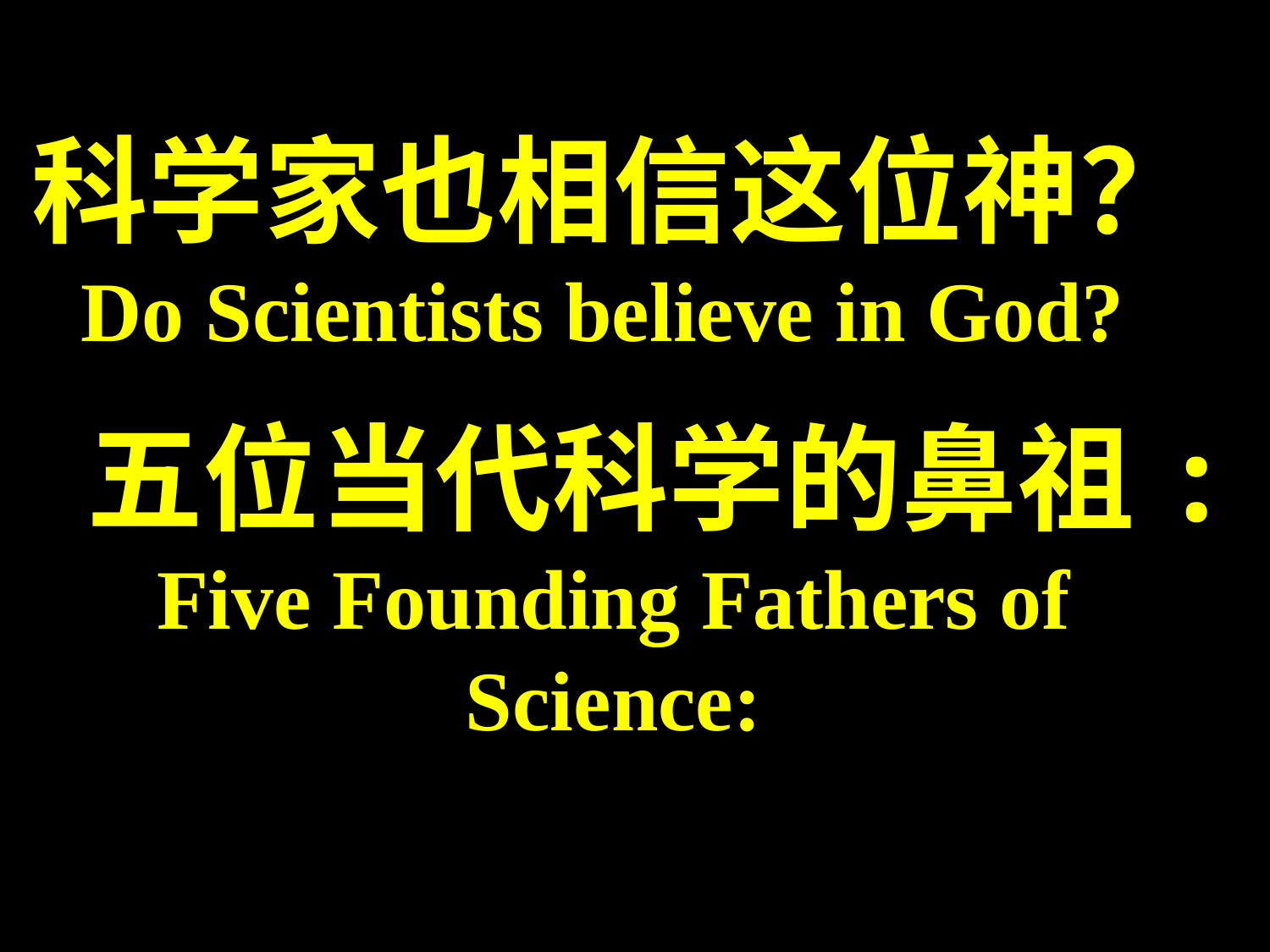

# 科学家也相信这位神？ Do Scientists believe in God?
五位当代科学的鼻祖:
Five Founding Fathers of Science: